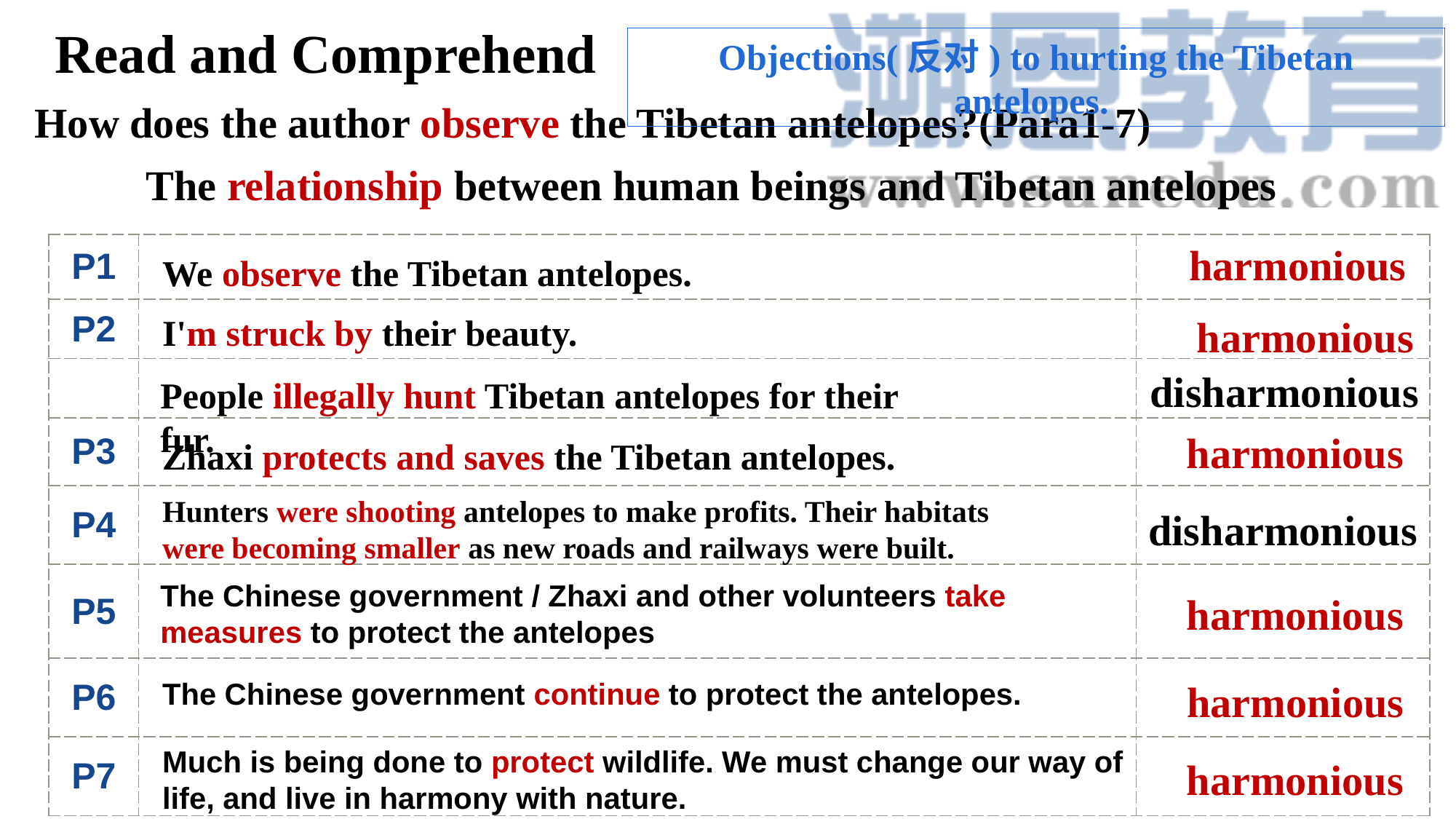

Read and Comprehend
Objections(反对) to hurting the Tibetan antelopes.
How does the author observe the Tibetan antelopes?(Para1-7)
The relationship between human beings and Tibetan antelopes
harmonious
| P1 |  |  |
| --- | --- | --- |
| P2 |  |  |
|  |  |  |
| P3 |  |  |
| P4 |  |  |
| P5 |  |  |
| P6 |  |  |
| P7 |  |  |
We observe the Tibetan antelopes.
I'm struck by their beauty.
harmonious
disharmonious
People illegally hunt Tibetan antelopes for their fur.
harmonious
Zhaxi protects and saves the Tibetan antelopes.
Hunters were shooting antelopes to make profits. Their habitats were becoming smaller as new roads and railways were built.
disharmonious
The Chinese government / Zhaxi and other volunteers take measures to protect the antelopes
harmonious
The Chinese government continue to protect the antelopes.
harmonious
Much is being done to protect wildlife. We must change our way of life, and live in harmony with nature.
harmonious